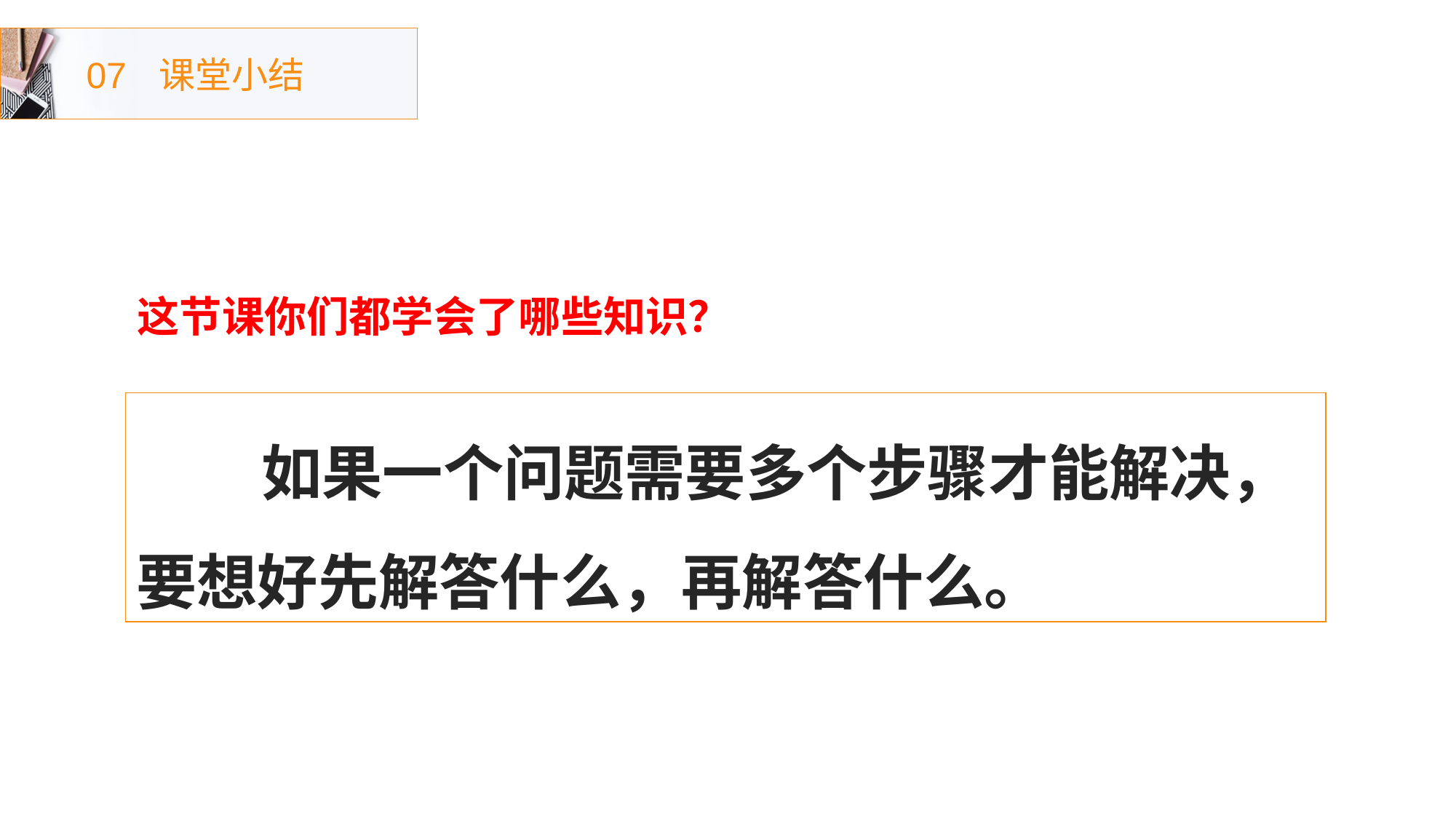

07
课堂小结
这节课你们都学会了哪些知识？
        如果一个问题需要多个步骤才能解决，要想好先解答什么，再解答什么。